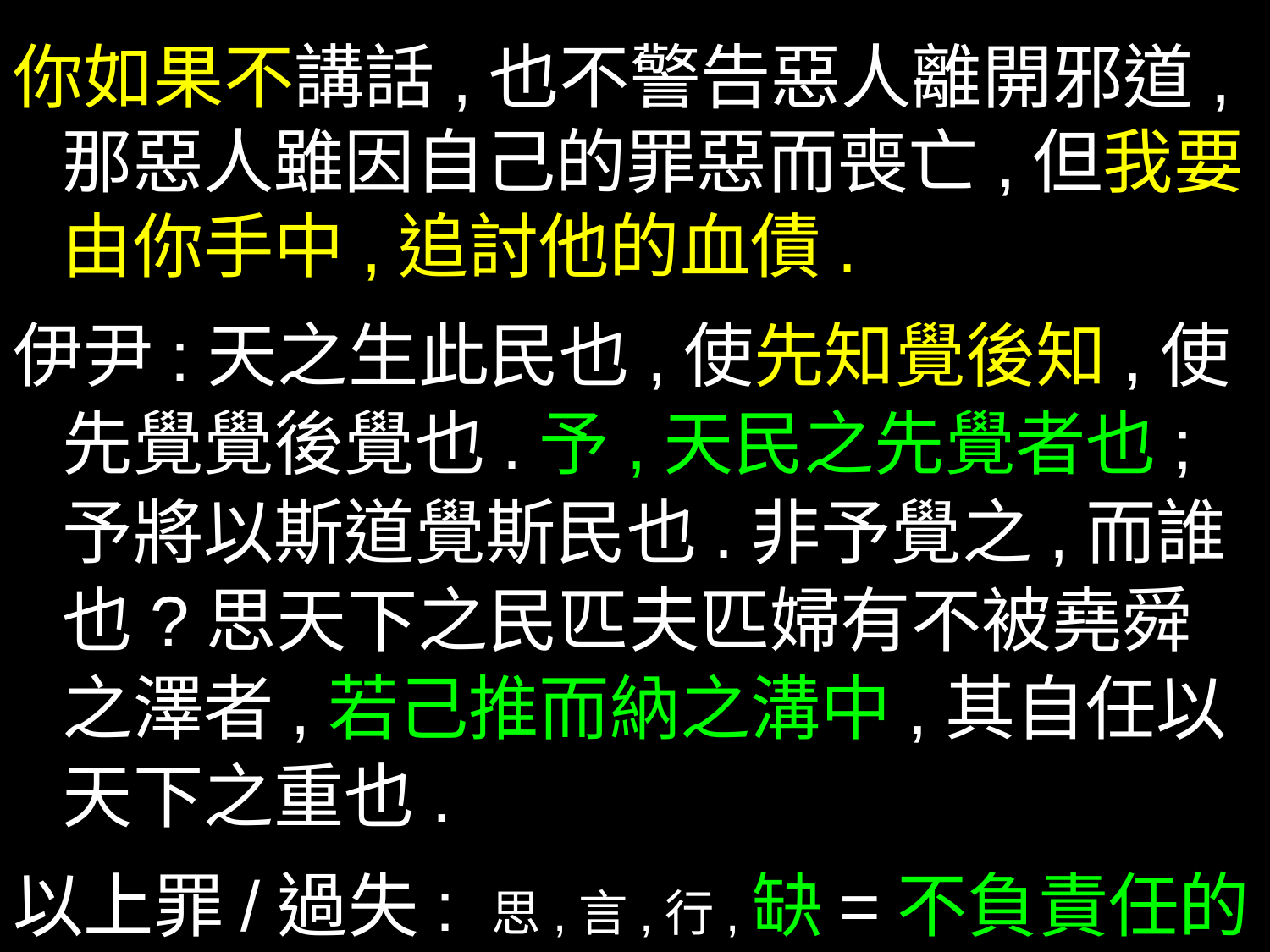

你如果不講話,也不警告惡人離開邪道,那惡人雖因自己的罪惡而喪亡,但我要由你手中,追討他的血債.
伊尹:天之生此民也,使先知覺後知,使先覺覺後覺也.予,天民之先覺者也;予將以斯道覺斯民也.非予覺之,而誰也?思天下之民匹夫匹婦有不被堯舜之澤者,若己推而納之溝中,其自任以天下之重也.
以上罪/過失: 思,言,行,缺=不負責任的沉默